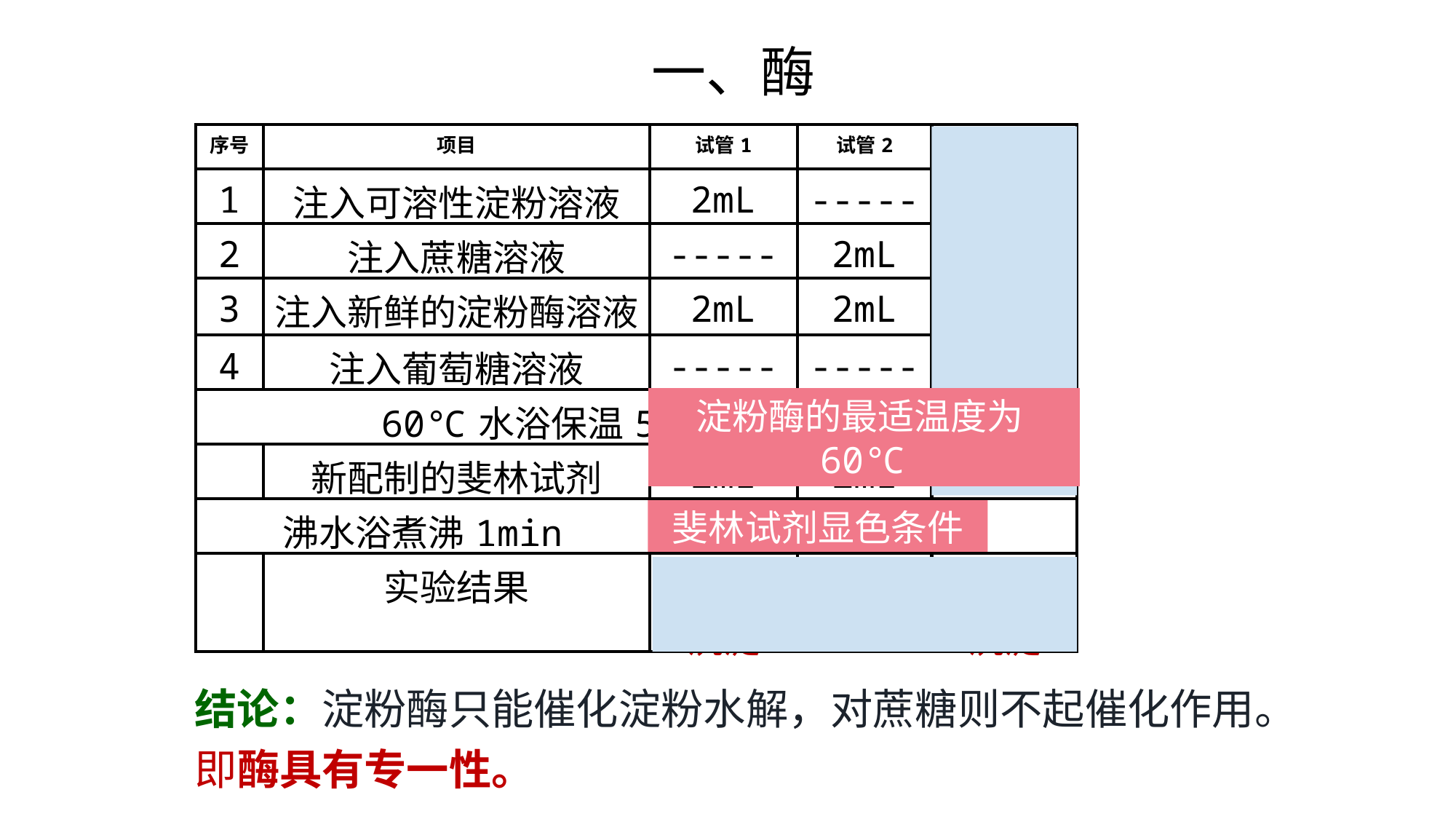

一、酶
| 序号 | 项目 | 试管1 | 试管2 | 试管3 |
| --- | --- | --- | --- | --- |
| 1 | 注入可溶性淀粉溶液 | 2mL | ----- | ----- |
| 2 | 注入蔗糖溶液 | ----- | 2mL | ----- |
| 3 | 注入新鲜的淀粉酶溶液 | 2mL | 2mL | ----- |
| 4 | 注入葡萄糖溶液 | ----- | ----- | 2mL |
| 60℃水浴保温5min |  |  |  |  |
|  | 新配制的斐林试剂 | 2mL | 2mL | 2mL |
| 沸水浴煮沸1min |  |  |  |  |
|  | 实验结果 | 砖红色沉淀 | 无沉淀 | 砖红色沉淀 |

淀粉酶的最适温度为60℃
斐林试剂显色条件

结论：淀粉酶只能催化淀粉水解，对蔗糖则不起催化作用。即酶具有专一性。